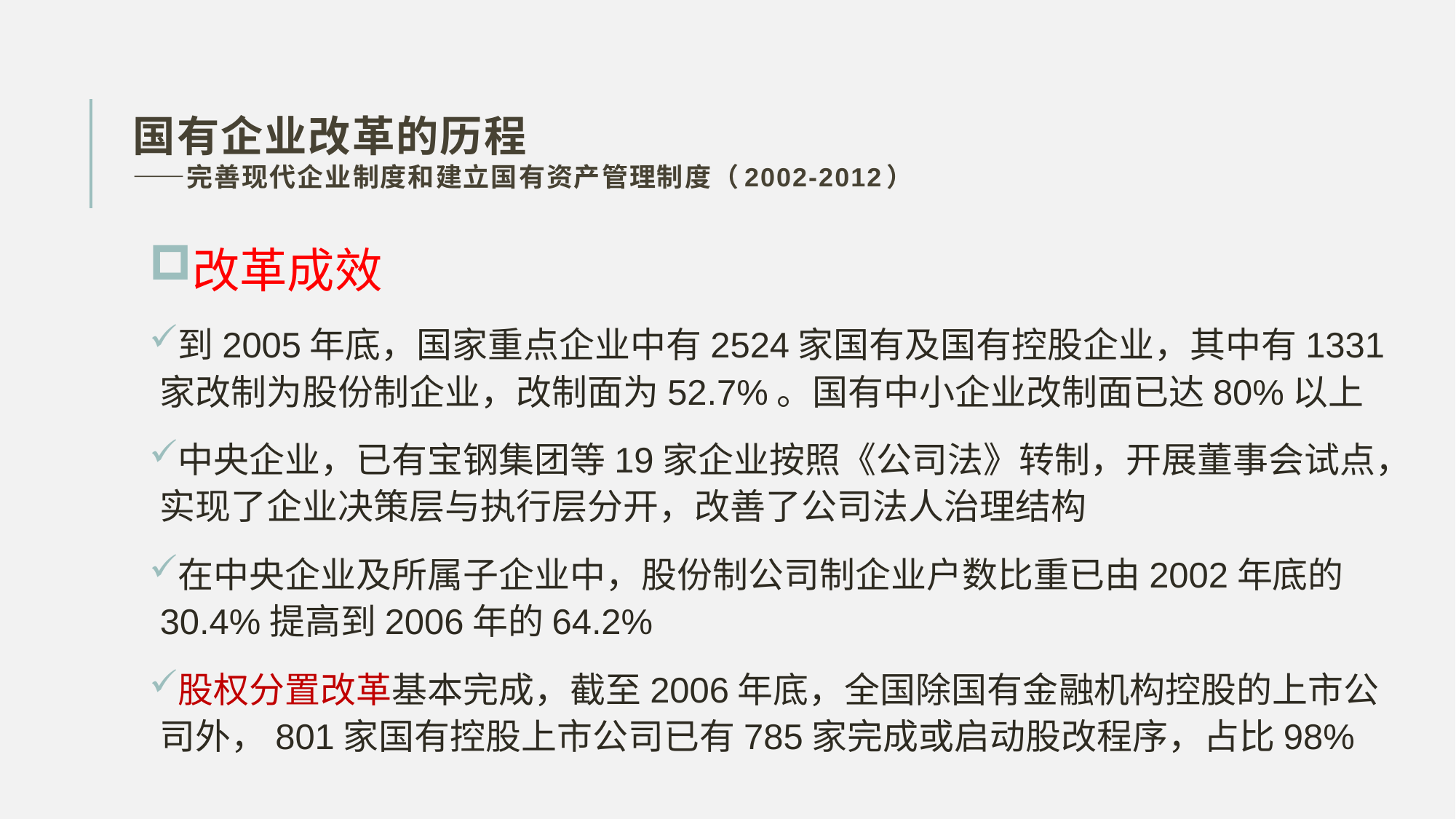

# 国有企业改革的历程 ——完善现代企业制度和建立国有资产管理制度（2002-2012）
改革成效
到2005年底，国家重点企业中有2524家国有及国有控股企业，其中有1331家改制为股份制企业，改制面为52.7%。国有中小企业改制面已达80%以上
中央企业，已有宝钢集团等19家企业按照《公司法》转制，开展董事会试点，实现了企业决策层与执行层分开，改善了公司法人治理结构
在中央企业及所属子企业中，股份制公司制企业户数比重已由2002年底的30.4%提高到2006年的64.2%
股权分置改革基本完成，截至2006年底，全国除国有金融机构控股的上市公司外，801家国有控股上市公司已有785家完成或启动股改程序，占比98%